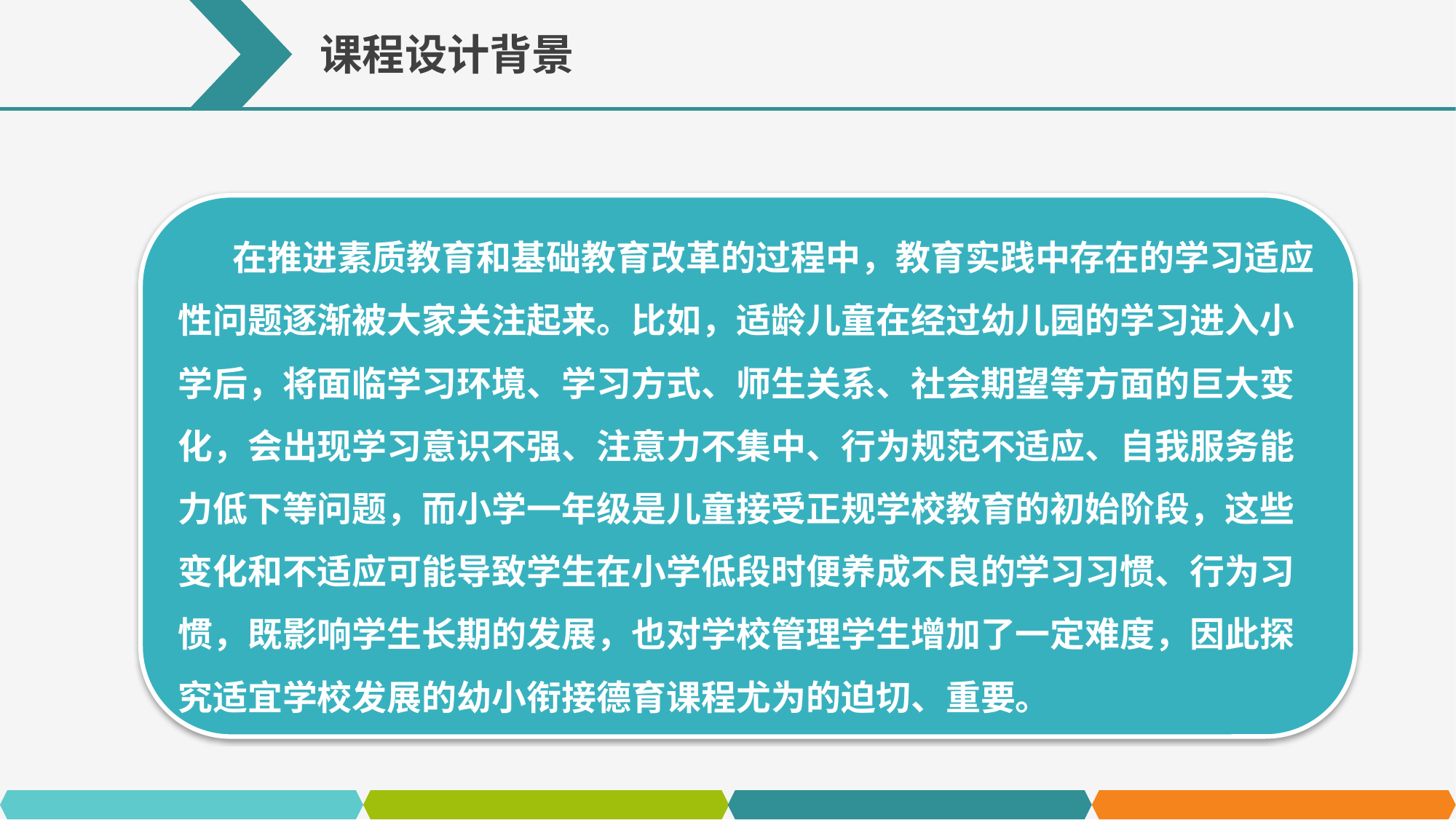

课程设计背景
在推进素质教育和基础教育改革的过程中，教育实践中存在的学习适应性问题逐渐被大家关注起来。比如，适龄儿童在经过幼儿园的学习进入小学后，将面临学习环境、学习方式、师生关系、社会期望等方面的巨大变化，会出现学习意识不强、注意力不集中、行为规范不适应、自我服务能力低下等问题，而小学一年级是儿童接受正规学校教育的初始阶段，这些变化和不适应可能导致学生在小学低段时便养成不良的学习习惯、行为习惯，既影响学生长期的发展，也对学校管理学生增加了一定难度，因此探究适宜学校发展的幼小衔接德育课程尤为的迫切、重要。